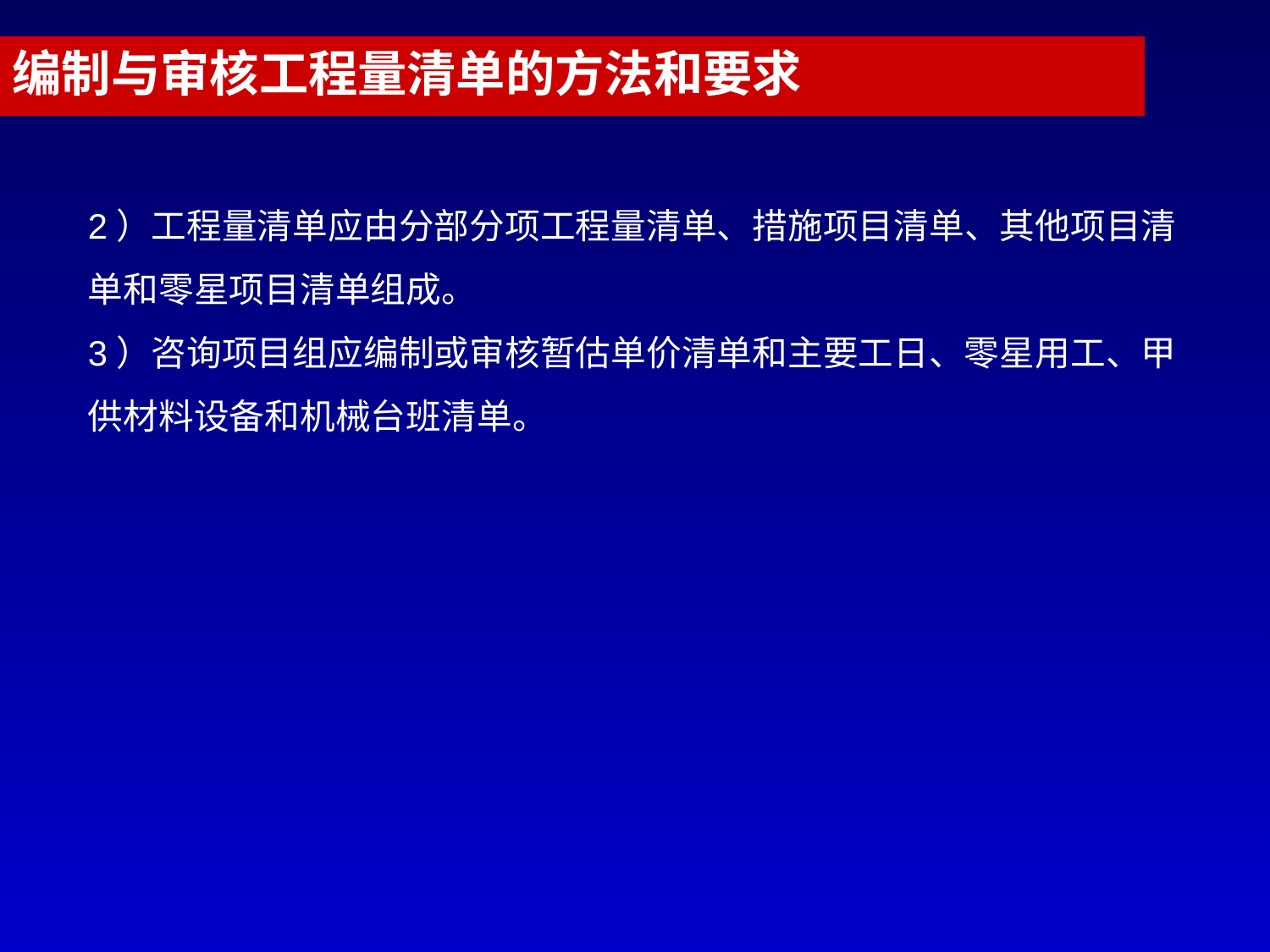

编制与审核工程量清单的方法和要求
2）工程量清单应由分部分项工程量清单、措施项目清单、其他项目清单和零星项目清单组成。
3）咨询项目组应编制或审核暂估单价清单和主要工日、零星用工、甲供材料设备和机械台班清单。
57